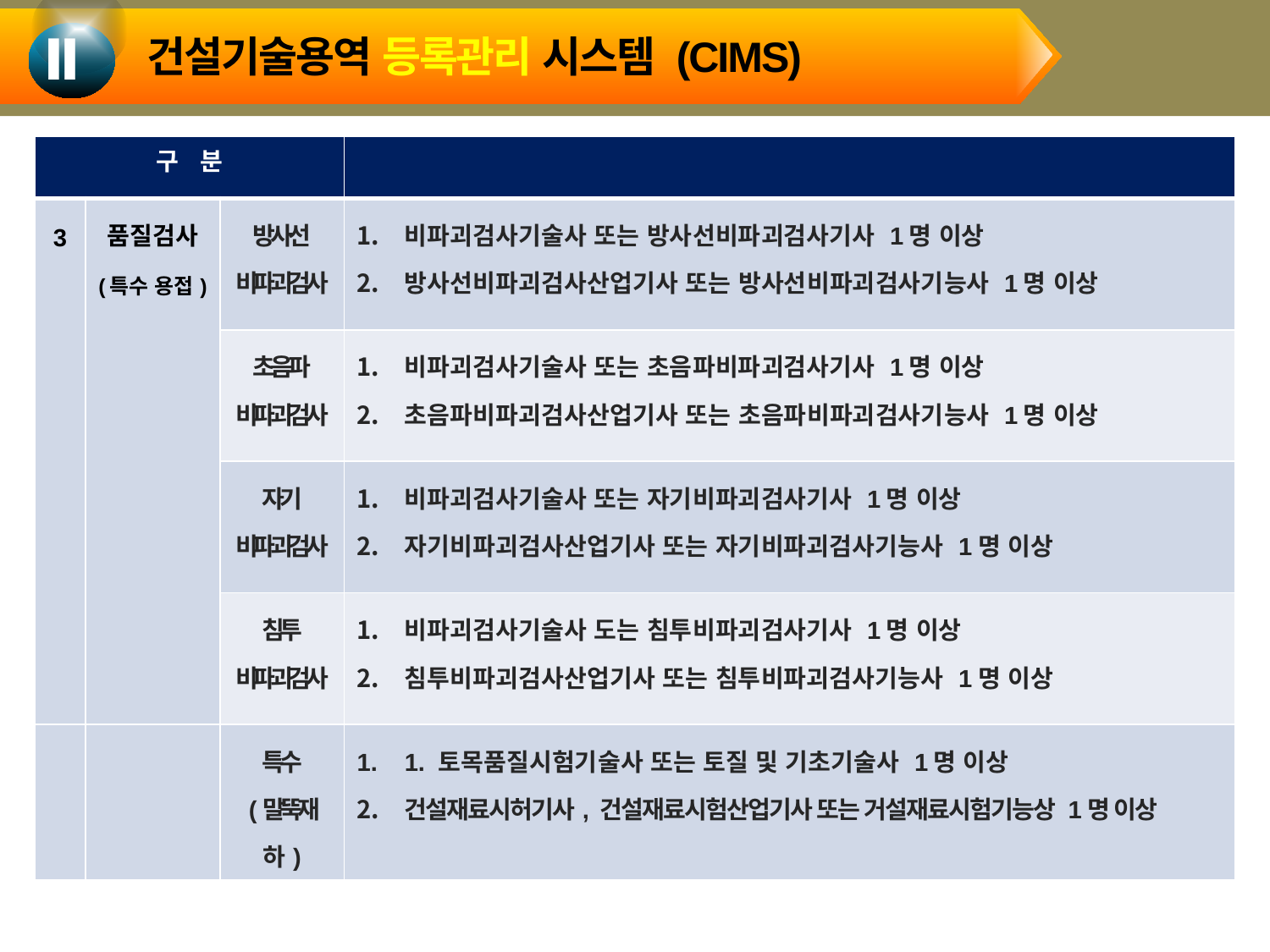

건설기술용역 등록관리 시스템 (CIMS)

Ⅱ

| 구 분 |  |  |  |
| --- | --- | --- | --- |
| 3 | 품질검사 (특수 용접) | 방사선 비파괴검사 | 비파괴검사기술사 또는 방사선비파괴검사기사 1명 이상 방사선비파괴검사산업기사 또는 방사선비파괴검사기능사 1명 이상 |
|  |  | 초음파 비파괴검사 | 비파괴검사기술사 또는 초음파비파괴검사기사 1명 이상 초음파비파괴검사산업기사 또는 초음파비파괴검사기능사 1명 이상 |
|  |  | 자기 비파괴검사 | 비파괴검사기술사 또는 자기비파괴검사기사 1명 이상 자기비파괴검사산업기사 또는 자기비파괴검사기능사 1명 이상 |
|  |  | 침투 비파괴검사 | 비파괴검사기술사 도는 침투비파괴검사기사 1명 이상 침투비파괴검사산업기사 또는 침투비파괴검사기능사 1명 이상 |
|  |  | 특수 (말뚝재하) | 1. 토목품질시험기술사 또는 토질 및 기초기술사 1명 이상 건설재료시허기사, 건설재료시험산업기사 또는 거설재료시험기능상 1명 이상 |